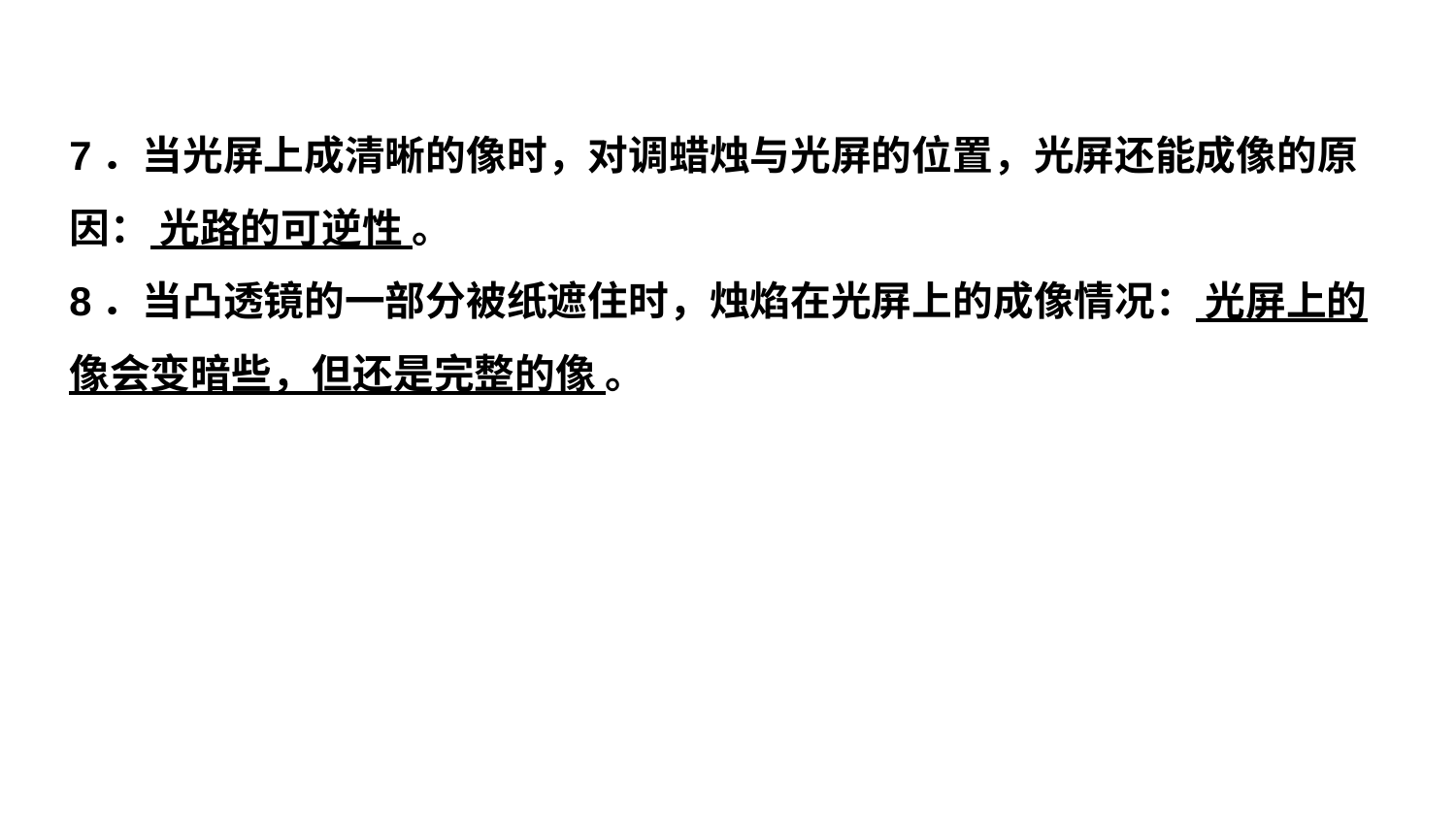

7．当光屏上成清晰的像时，对调蜡烛与光屏的位置，光屏还能成像的原因： 光路的可逆性 。
8．当凸透镜的一部分被纸遮住时，烛焰在光屏上的成像情况： 光屏上的像会变暗些，但还是完整的像 。